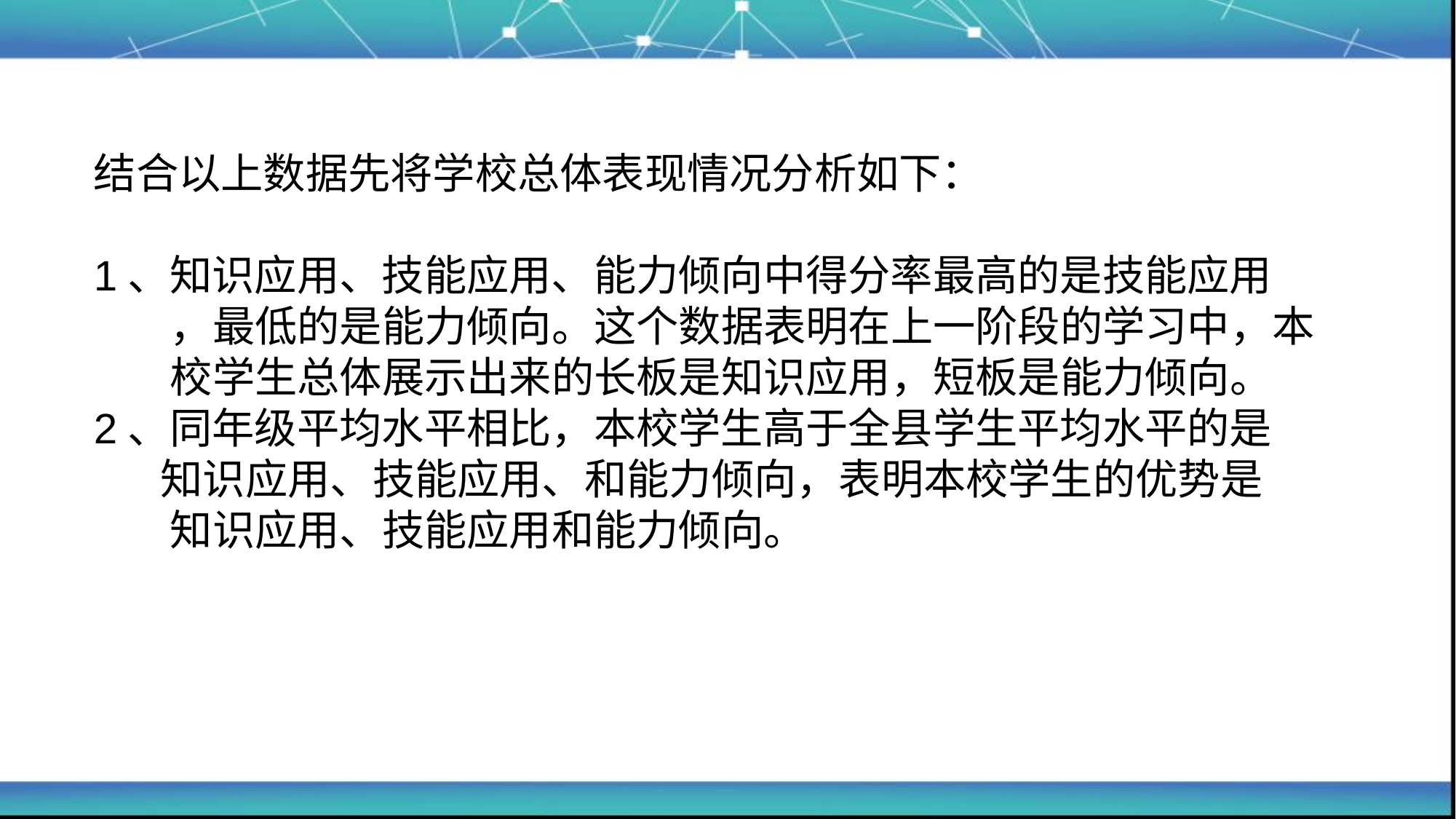

结合以上数据先将学校总体表现情况分析如下：

1、知识应用、技能应用、能力倾向中得分率最高的是技能应用
       ，最低的是能力倾向。这个数据表明在上一阶段的学习中，本
       校学生总体展示出来的长板是知识应用，短板是能力倾向。
2、同年级平均水平相比，本校学生高于全县学生平均水平的是
      知识应用、技能应用、和能力倾向，表明本校学生的优势是
       知识应用、技能应用和能力倾向。